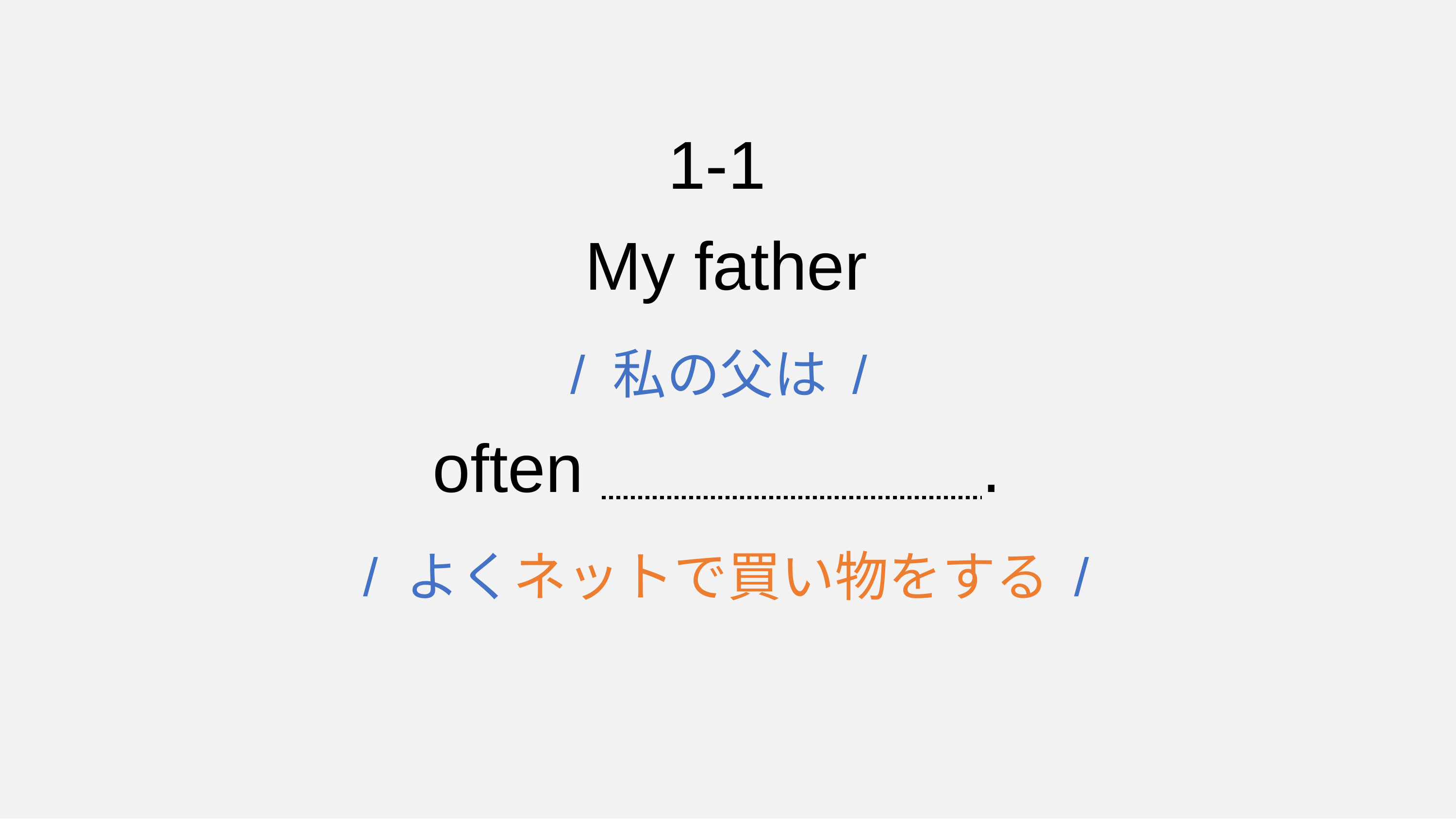

# 1-1 My father / 私の父は / often shops online. / よくネットで買い物をする /